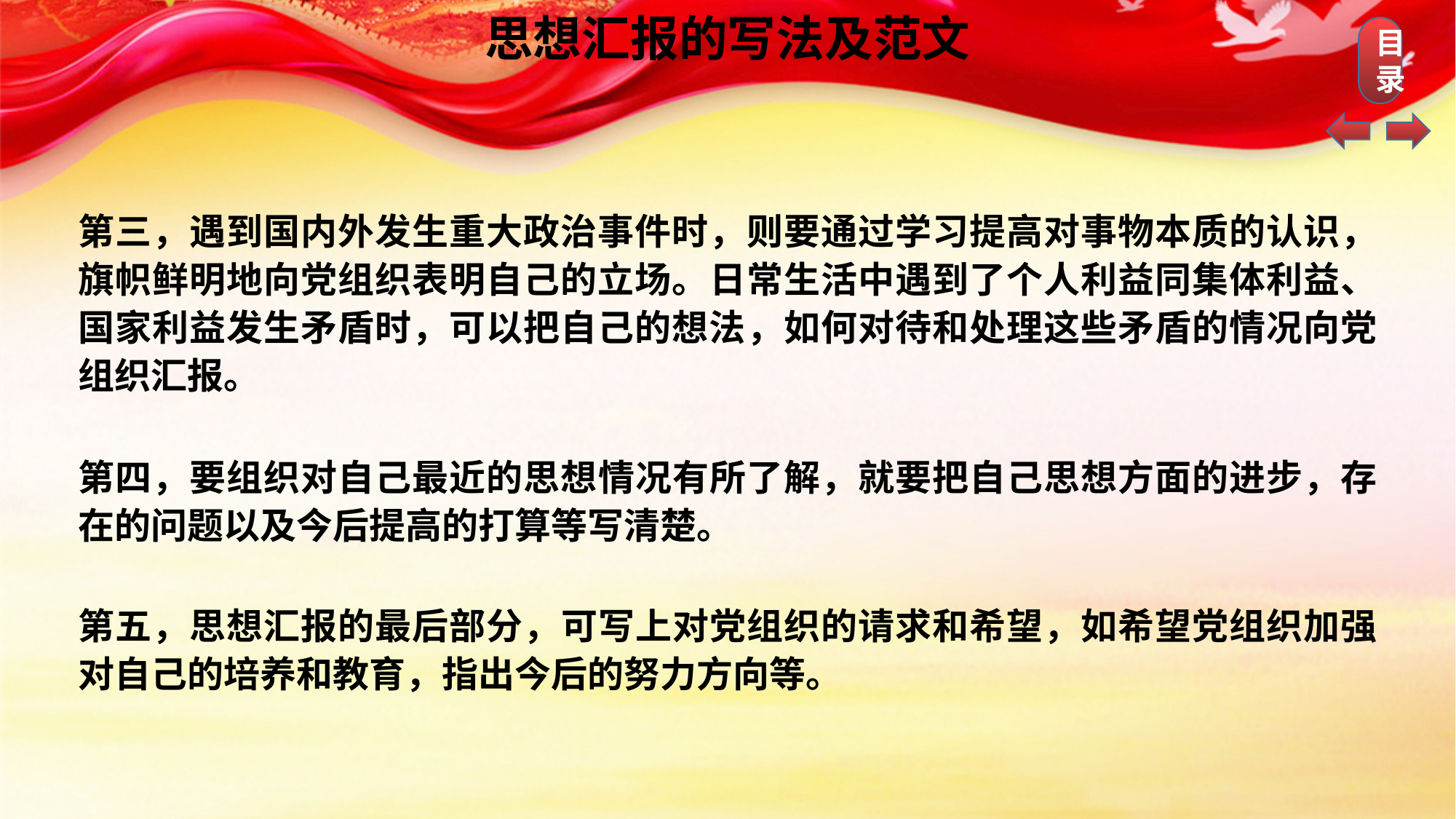

思想汇报的写法及范文
第三，遇到国内外发生重大政治事件时，则要通过学习提高对事物本质的认识，旗帜鲜明地向党组织表明自己的立场。日常生活中遇到了个人利益同集体利益、国家利益发生矛盾时，可以把自己的想法，如何对待和处理这些矛盾的情况向党组织汇报。
第四，要组织对自己最近的思想情况有所了解，就要把自己思想方面的进步，存在的问题以及今后提高的打算等写清楚。
第五，思想汇报的最后部分，可写上对党组织的请求和希望，如希望党组织加强对自己的培养和教育，指出今后的努力方向等。